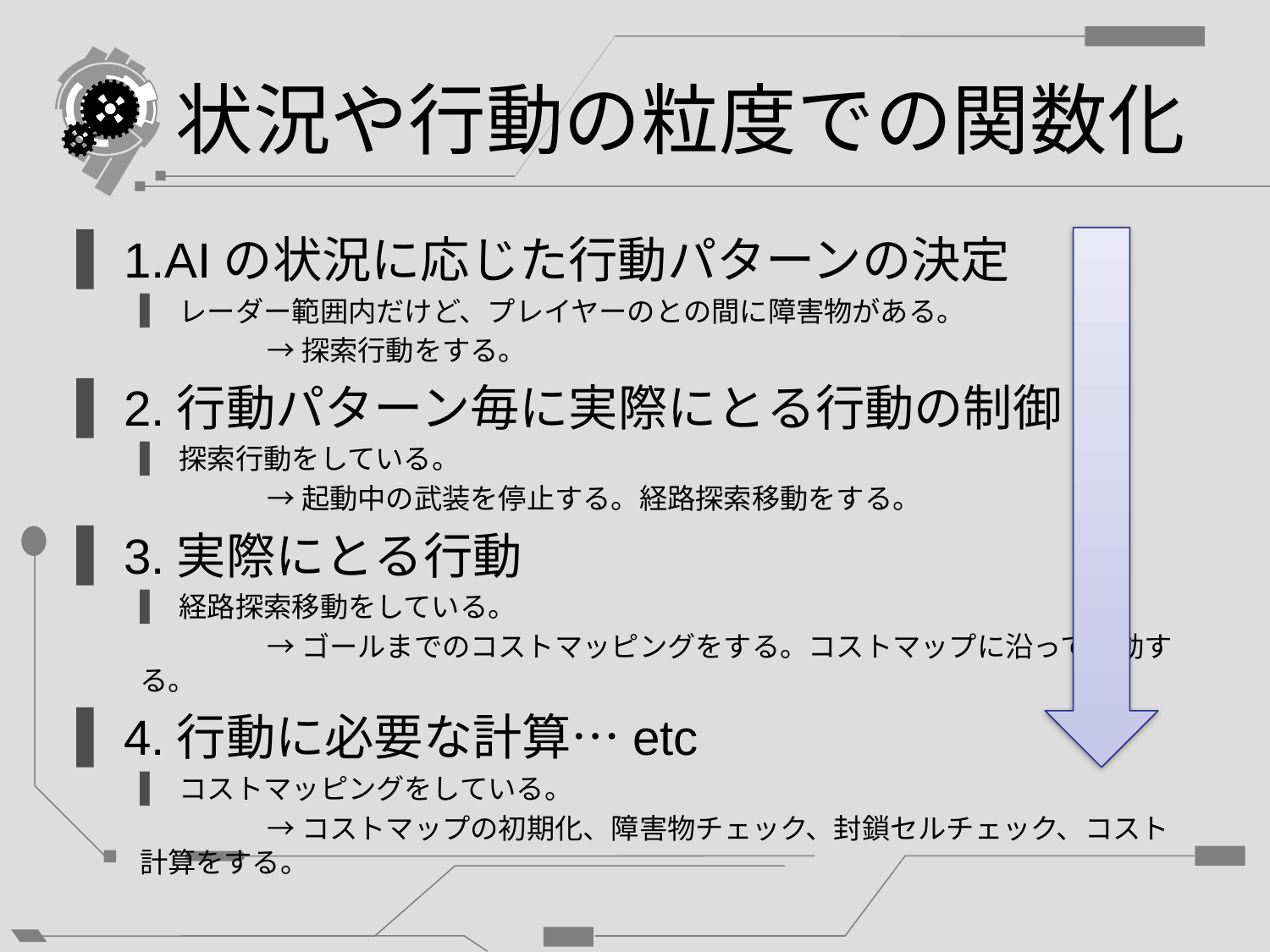

# 状況や行動の粒度での関数化

1.AIの状況に応じた行動パターンの決定
レーダー範囲内だけど、プレイヤーのとの間に障害物がある。
	→探索行動をする。
2.行動パターン毎に実際にとる行動の制御
探索行動をしている。
	→起動中の武装を停止する。経路探索移動をする。
3.実際にとる行動
経路探索移動をしている。
	→ゴールまでのコストマッピングをする。コストマップに沿って移動する。
4.行動に必要な計算…etc
コストマッピングをしている。
	→コストマップの初期化、障害物チェック、封鎖セルチェック、コスト計算をする。